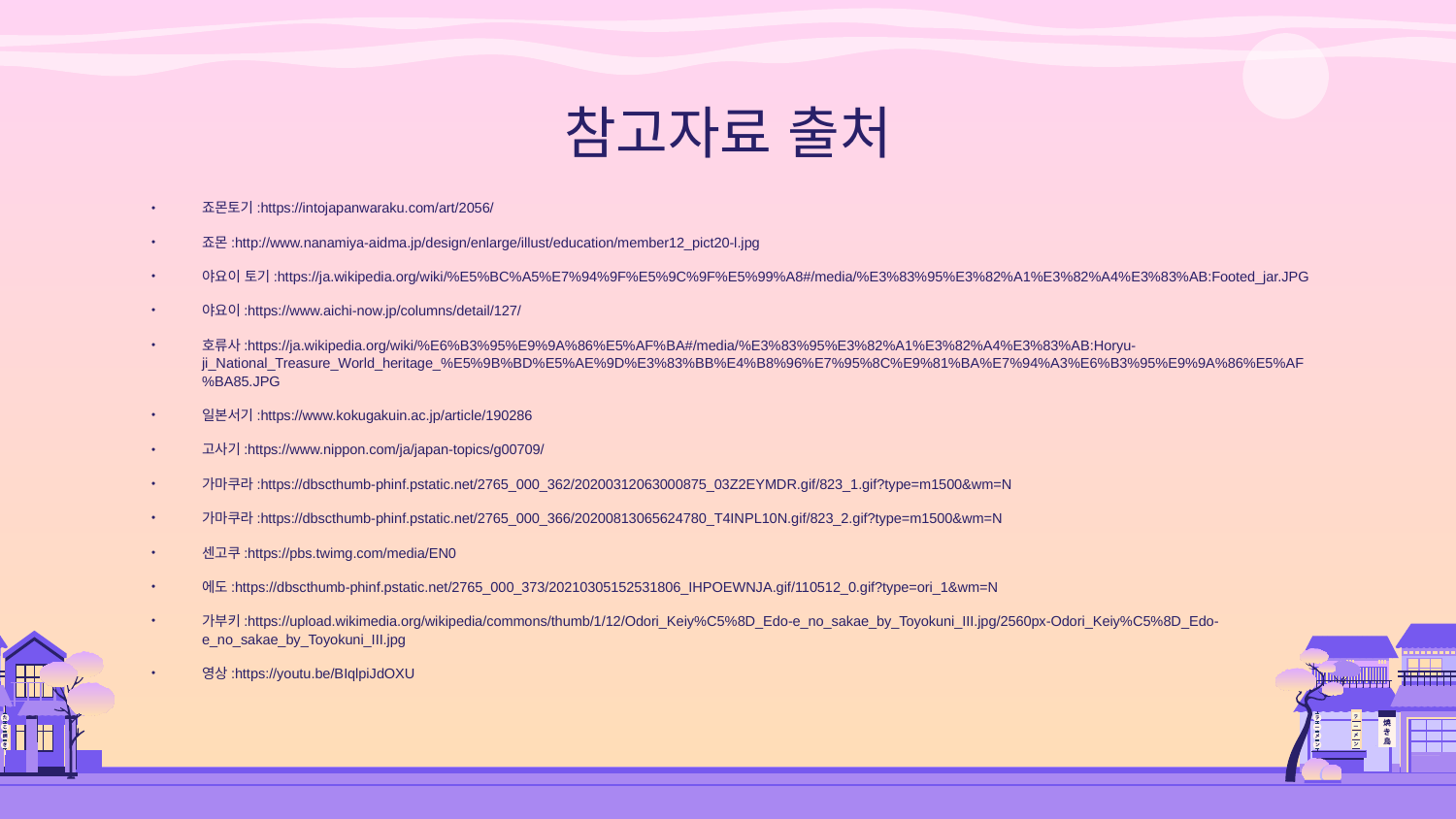

# 참고자료 출처
죠몬토기:https://intojapanwaraku.com/art/2056/
죠몬:http://www.nanamiya-aidma.jp/design/enlarge/illust/education/member12_pict20-l.jpg
야요이 토기:https://ja.wikipedia.org/wiki/%E5%BC%A5%E7%94%9F%E5%9C%9F%E5%99%A8#/media/%E3%83%95%E3%82%A1%E3%82%A4%E3%83%AB:Footed_jar.JPG
야요이:https://www.aichi-now.jp/columns/detail/127/
호류사:https://ja.wikipedia.org/wiki/%E6%B3%95%E9%9A%86%E5%AF%BA#/media/%E3%83%95%E3%82%A1%E3%82%A4%E3%83%AB:Horyu-ji_National_Treasure_World_heritage_%E5%9B%BD%E5%AE%9D%E3%83%BB%E4%B8%96%E7%95%8C%E9%81%BA%E7%94%A3%E6%B3%95%E9%9A%86%E5%AF%BA85.JPG
일본서기:https://www.kokugakuin.ac.jp/article/190286
고사기:https://www.nippon.com/ja/japan-topics/g00709/
가마쿠라:https://dbscthumb-phinf.pstatic.net/2765_000_362/20200312063000875_03Z2EYMDR.gif/823_1.gif?type=m1500&wm=N
가마쿠라:https://dbscthumb-phinf.pstatic.net/2765_000_366/20200813065624780_T4INPL10N.gif/823_2.gif?type=m1500&wm=N
센고쿠:https://pbs.twimg.com/media/EN0
에도:https://dbscthumb-phinf.pstatic.net/2765_000_373/20210305152531806_IHPOEWNJA.gif/110512_0.gif?type=ori_1&wm=N
가부키:https://upload.wikimedia.org/wikipedia/commons/thumb/1/12/Odori_Keiy%C5%8D_Edo-e_no_sakae_by_Toyokuni_III.jpg/2560px-Odori_Keiy%C5%8D_Edo-e_no_sakae_by_Toyokuni_III.jpg
영상:https://youtu.be/BIqlpiJdOXU